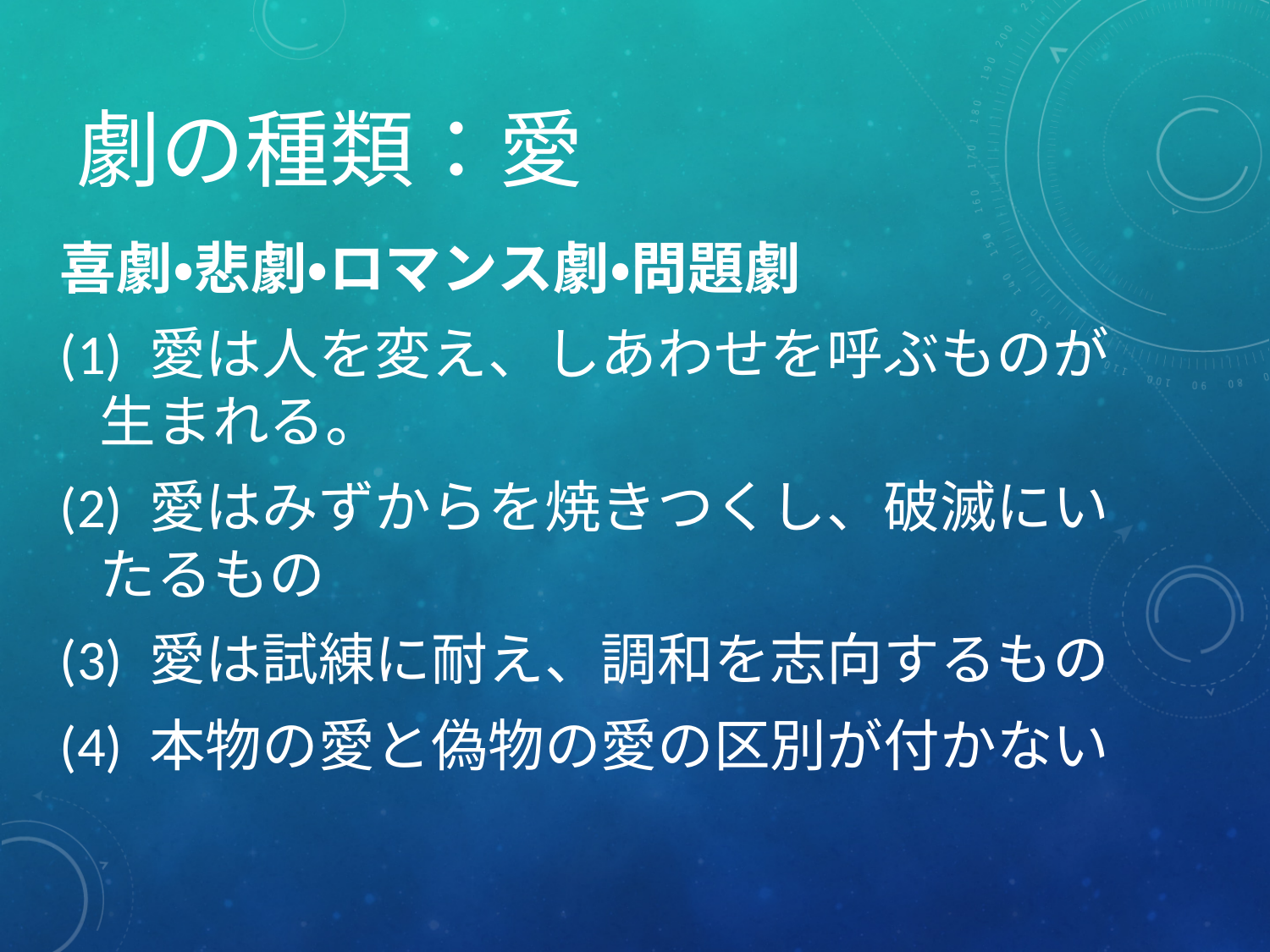

# 劇の種類：愛
喜劇・悲劇・ロマンス劇・問題劇
(1) 愛は人を変え、しあわせを呼ぶものが生まれる。
(2) 愛はみずからを焼きつくし、破滅にいたるもの
(3) 愛は試練に耐え、調和を志向するもの
(4) 本物の愛と偽物の愛の区別が付かない